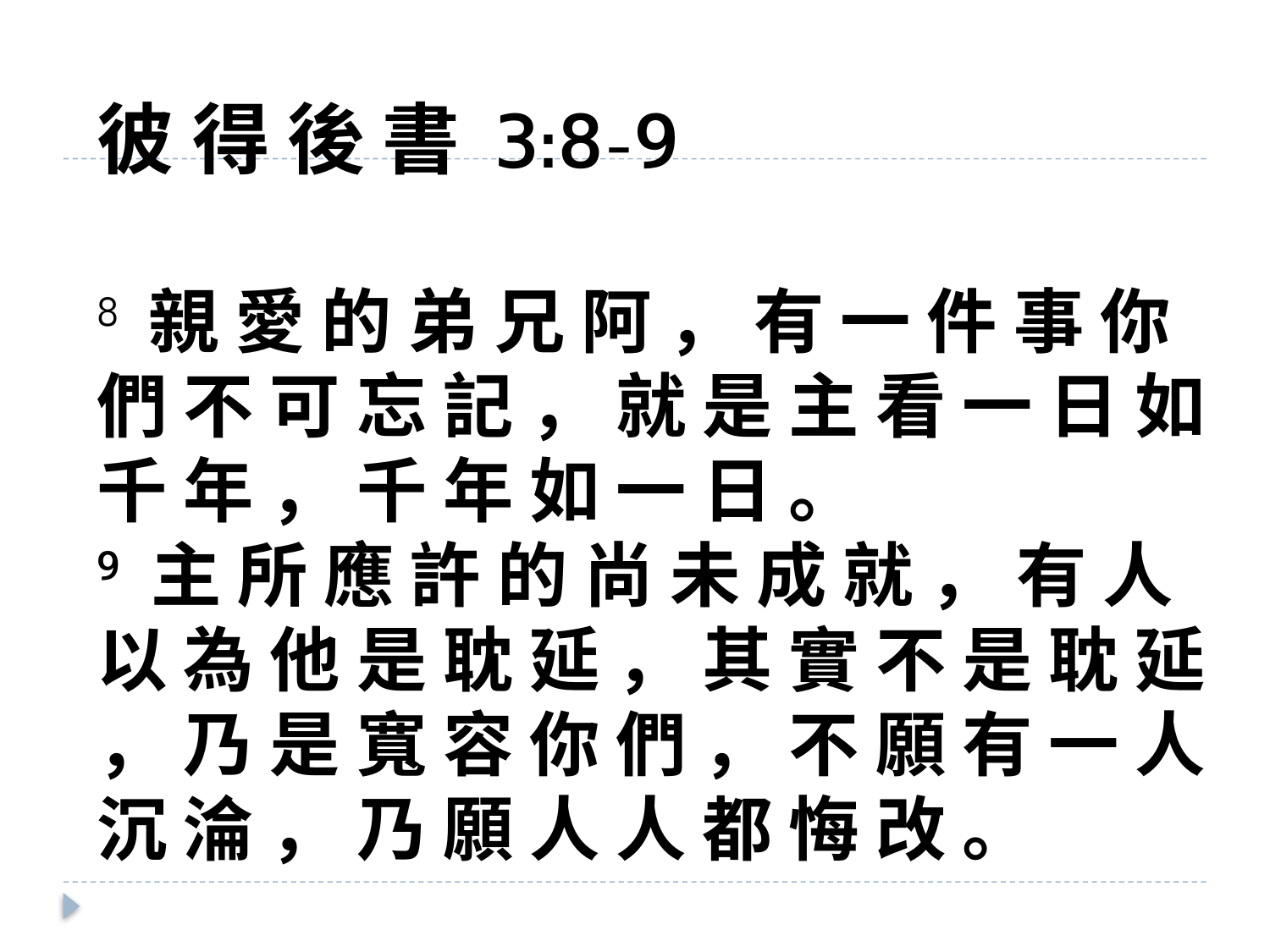

彼 得 後 書 3:8-9

8 親 愛 的 弟 兄 阿 ， 有 一 件 事 你 們 不 可 忘 記 ， 就 是 主 看 一 日 如 千 年 ， 千 年 如 一 日 。
9 主 所 應 許 的 尚 未 成 就 ， 有 人 以 為 他 是 耽 延 ， 其 實 不 是 耽 延 ， 乃 是 寬 容 你 們 ， 不 願 有 一 人 沉 淪 ， 乃 願 人 人 都 悔 改 。